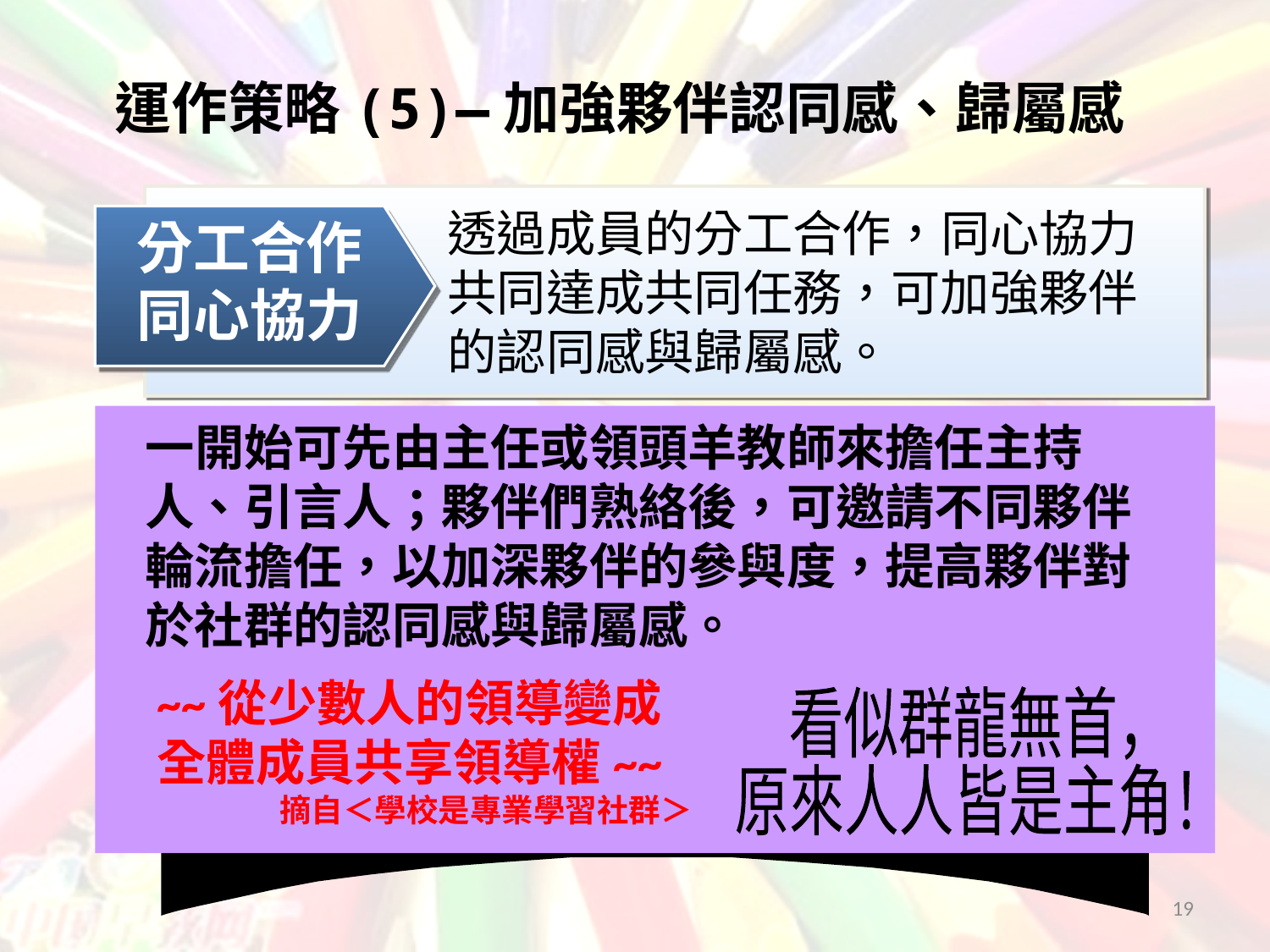

# 運作策略(5)—加強夥伴認同感、歸屬感

透過成員的分工合作，同心協力共同達成共同任務，可加強夥伴的認同感與歸屬感。

分工合作
同心協力

一開始可先由主任或領頭羊教師來擔任主持人、引言人；夥伴們熟絡後，可邀請不同夥伴輪流擔任，以加深夥伴的參與度，提高夥伴對於社群的認同感與歸屬感。
~~從少數人的領導變成全體成員共享領導權~~
摘自＜學校是專業學習社群＞
看似群龍無首，
原來人人皆是主角！
19